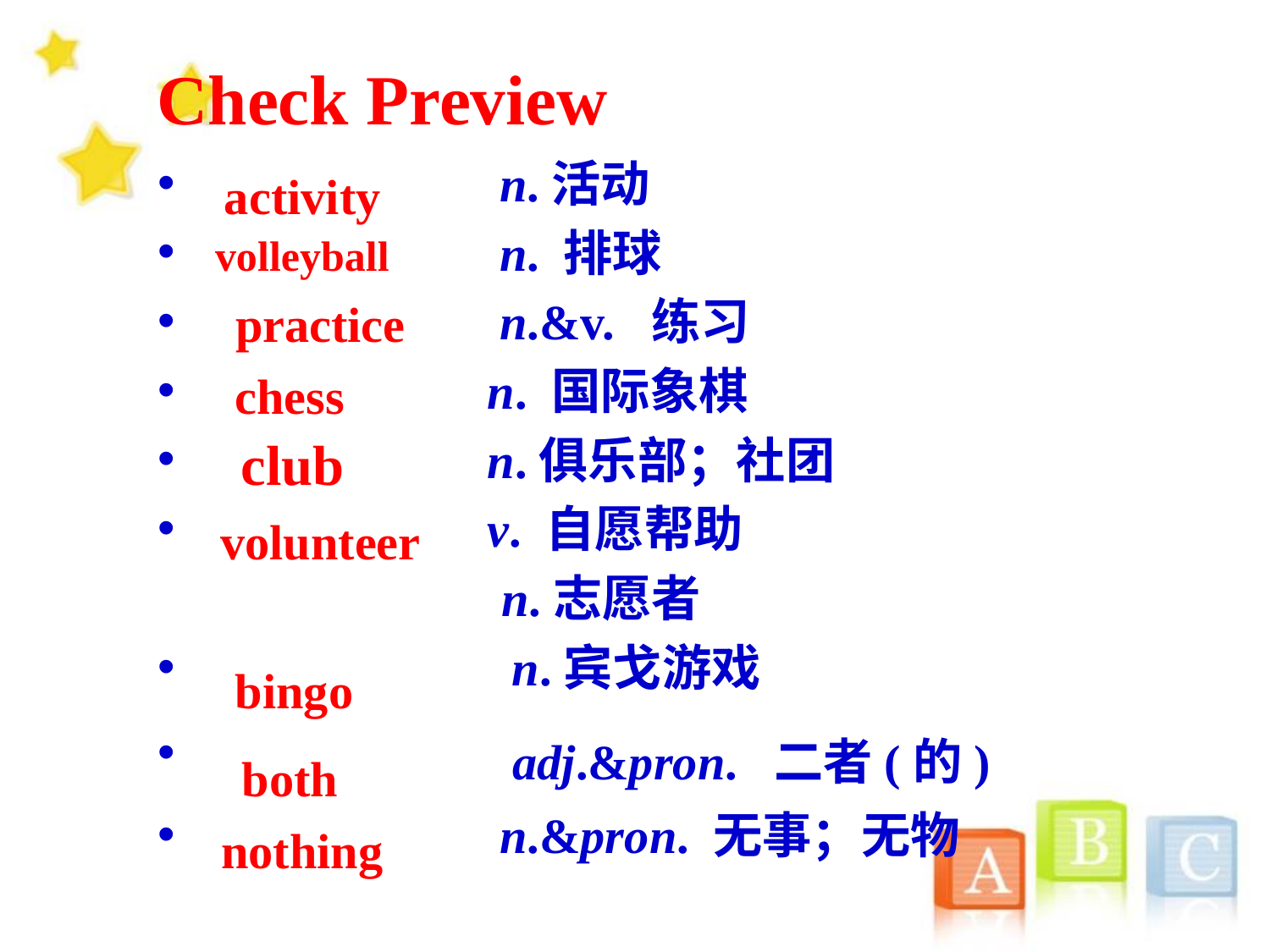

Check Preview
                        n.活动
                        n. 排球
                        n.&v.  练习
                       n. 国际象棋
                       n.俱乐部；社团
                       v. 自愿帮助
                            n.志愿者
                         n.宾戈游戏
                      adj.&pron.  二者(的)
                        n.&pron. 无事；无物
activity
volleyball
practice
chess
club
volunteer
bingo
both
nothing